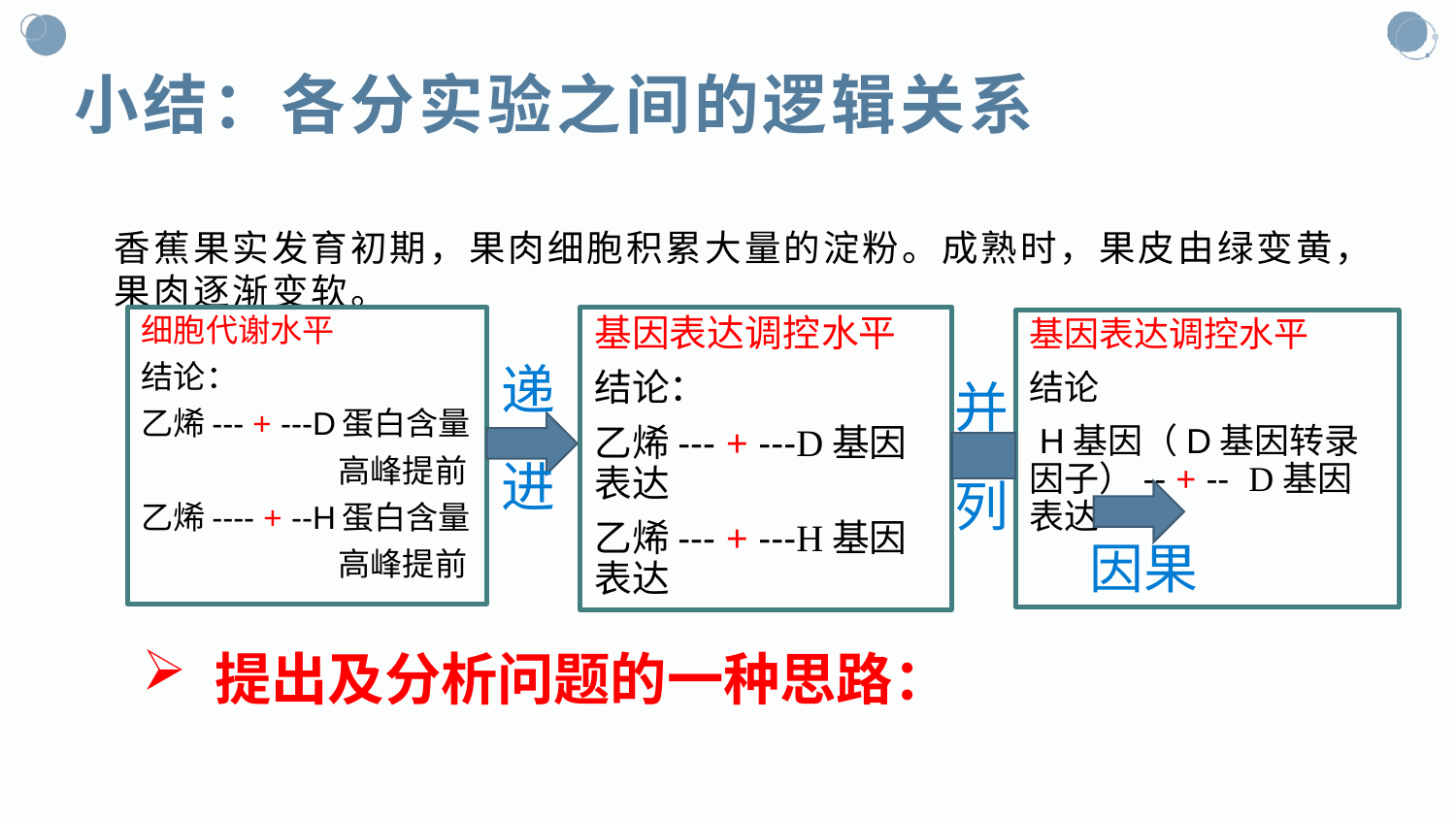

# 小结：各分实验之间的逻辑关系
香蕉果实发育初期，果肉细胞积累大量的淀粉。成熟时，果皮由绿变黄，果肉逐渐变软。

细胞代谢水平
结论：
乙烯--- + ---D蛋白含量
	           高峰提前
乙烯---- + --H蛋白含量
	           高峰提前
基因表达调控水平
结论：
乙烯--- + ---D基因表达
乙烯--- + ---H基因表达
基因表达调控水平
结论
 H基因（D基因转录因子）-- + --  D基因表达

递

进
并

列

因果
提出及分析问题的一种思路：